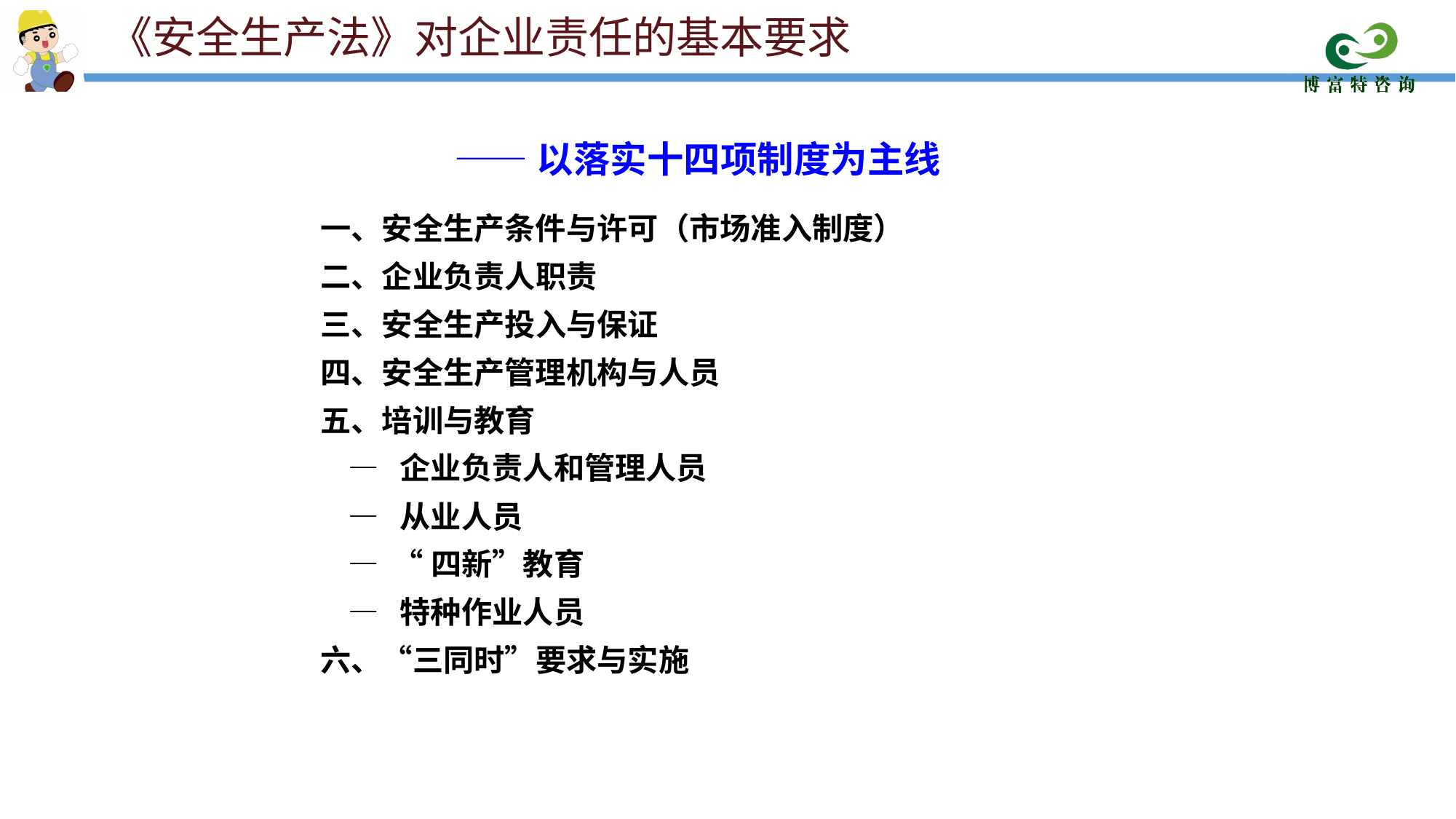

《安全生产法》对企业责任的基本要求
——以落实十四项制度为主线
一、安全生产条件与许可（市场准入制度）
二、企业负责人职责
三、安全生产投入与保证
四、安全生产管理机构与人员
五、培训与教育
    —  企业负责人和管理人员
    —  从业人员
    —  “四新”教育
    —  特种作业人员
六、“三同时”要求与实施